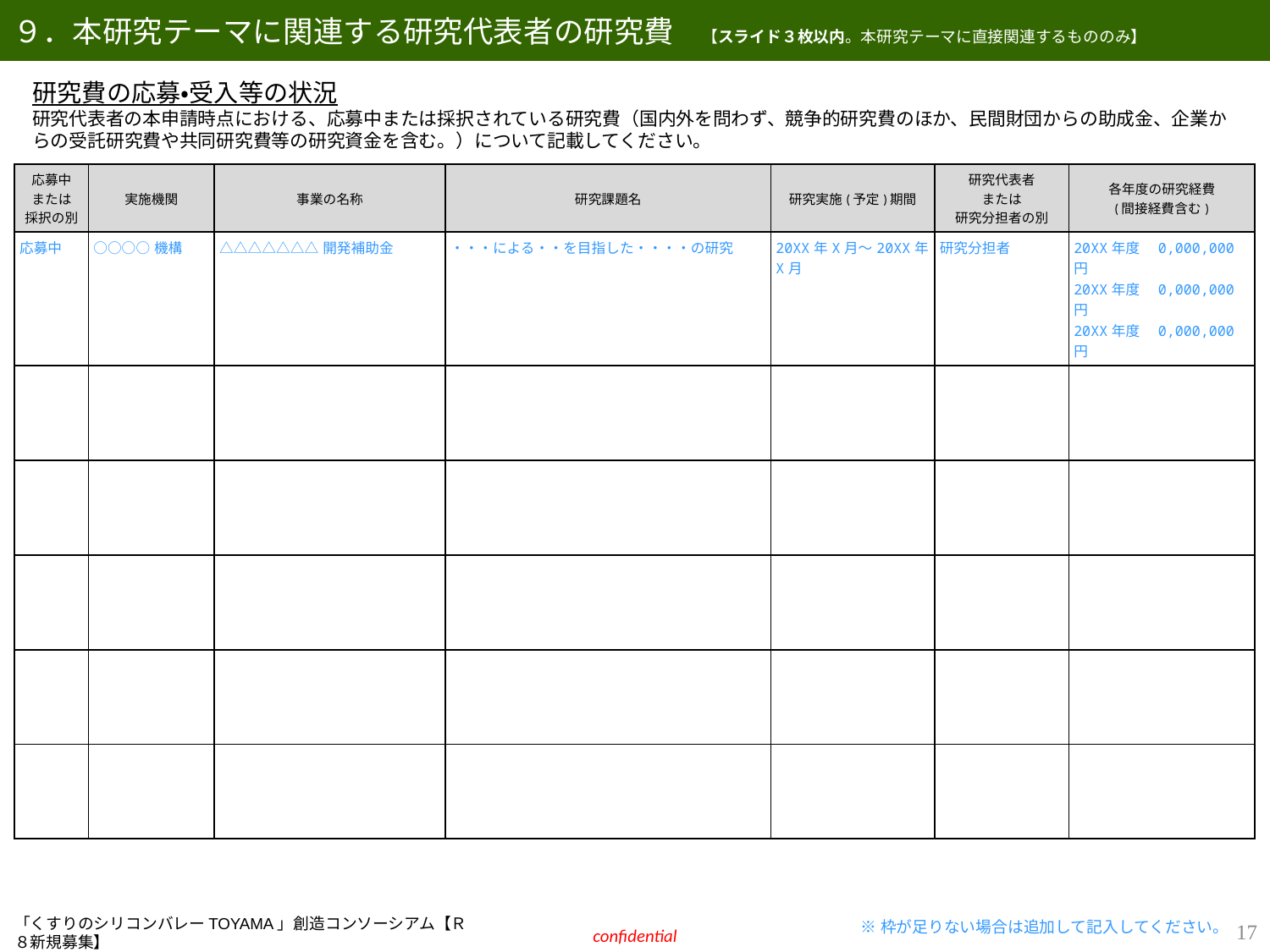

# ９．本研究テーマに関連する研究代表者の研究費　【スライド３枚以内。本研究テーマに直接関連するもののみ】
研究費の応募・受入等の状況
研究代表者の本申請時点における、応募中または採択されている研究費（国内外を問わず、競争的研究費のほか、民間財団からの助成金、企業からの受託研究費や共同研究費等の研究資金を含む。）について記載してください。
| 応募中 または 採択の別 | 実施機関 | 事業の名称 | 研究課題名 | 研究実施(予定)期間 | 研究代表者 または 研究分担者の別 | 各年度の研究経費 (間接経費含む) |
| --- | --- | --- | --- | --- | --- | --- |
| 応募中 | ○○○○機構 | △△△△△△△開発補助金 | ・・・による・・を目指した・・・・の研究 | 20XX年X月～20XX年X月 | 研究分担者 | 20XX年度　0,000,000円 20XX年度　0,000,000円 20XX年度　0,000,000円 |
|  |  |  |  |  |  |  |
|  |  |  |  |  |  |  |
|  |  |  |  |  |  |  |
|  |  |  |  |  |  |  |
|  |  |  |  |  |  |  |
※枠が足りない場合は追加して記入してください。
17
「くすりのシリコンバレーTOYAMA」創造コンソーシアム【Ｒ８新規募集】